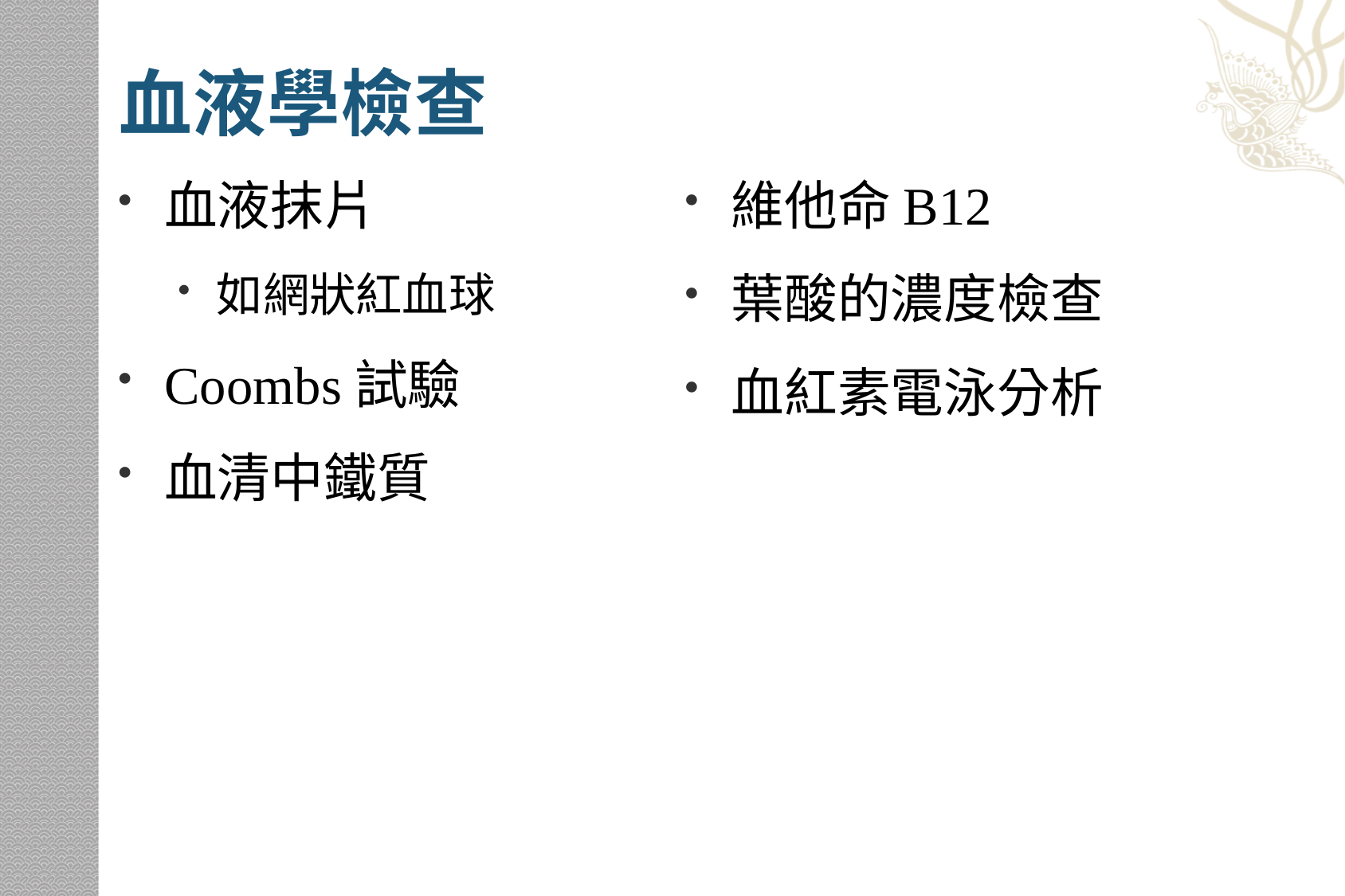

# 血液學檢查
血液抹片
如網狀紅血球
Coombs試驗
血清中鐵質
維他命B12
葉酸的濃度檢查
血紅素電泳分析